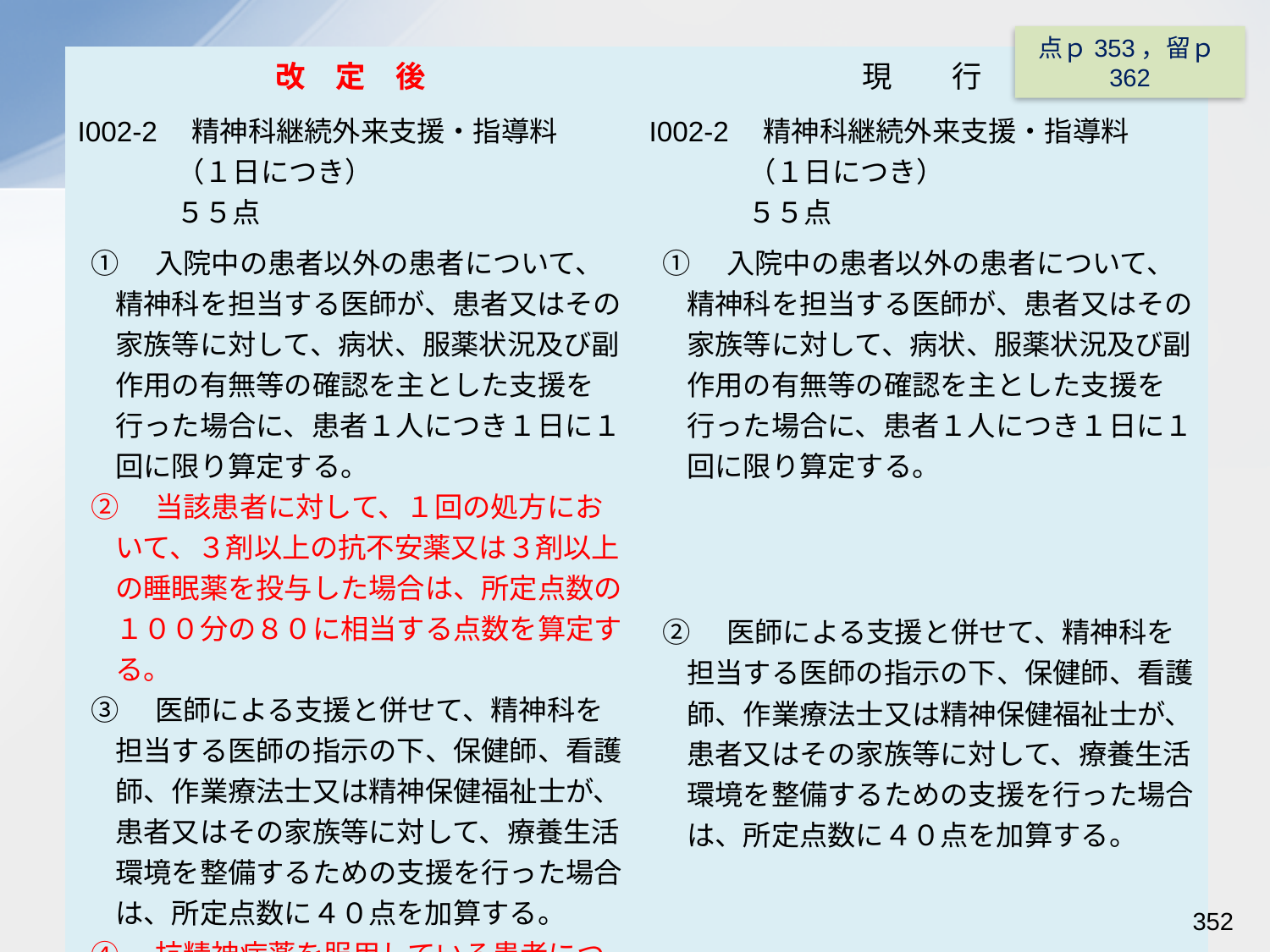

点ｐ353，留ｐ362
| 改　定　後 | 現　　行 |
| --- | --- |
| I002-2　精神科継続外来支援・指導料 （１日につき）　　　　　　　　５５点 ①　入院中の患者以外の患者について、精神科を担当する医師が、患者又はその家族等に対して、病状、服薬状況及び副作用の有無等の確認を主とした支援を行った場合に、患者１人につき１日に１回に限り算定する。 ②　当該患者に対して、１回の処方において、３剤以上の抗不安薬又は３剤以上の睡眠薬を投与した場合は、所定点数の１００分の８０に相当する点数を算定する。 ③　医師による支援と併せて、精神科を担当する医師の指示の下、保健師、看護師、作業療法士又は精神保健福祉士が、患者又はその家族等に対して、療養生活環境を整備するための支援を行った場合は、所定点数に４０点を加算する。 ④　抗精神病薬を服用している患者について、薬原性錐体外路症状評価尺度（ＤＩＥＰＳＳ）を用いて薬原性錐体外路症状の重症度評価を行った場合は、月１回に限り所定点数に２５点を加算する。 （以下略） | I002-2　精神科継続外来支援・指導料 （１日につき）　　　　　　　　５５点 ①　入院中の患者以外の患者について、精神科を担当する医師が、患者又はその家族等に対して、病状、服薬状況及び副作用の有無等の確認を主とした支援を行った場合に、患者１人につき１日に１回に限り算定する。 ②　医師による支援と併せて、精神科を担当する医師の指示の下、保健師、看護師、作業療法士又は精神保健福祉士が、患者又はその家族等に対して、療養生活環境を整備するための支援を行った場合は、所定点数に４０点を加算する。 |
352